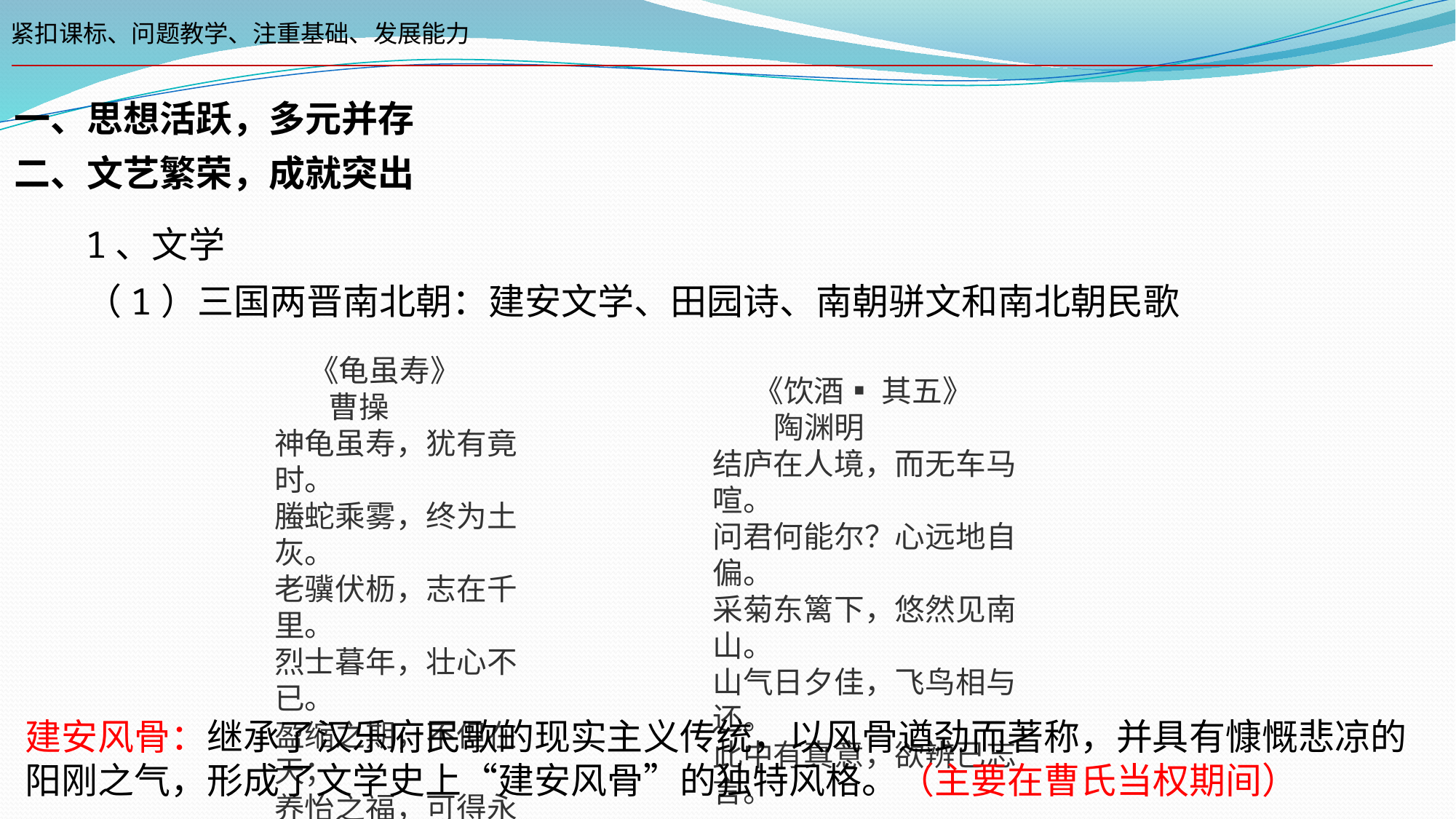

紧扣课标、问题教学、注重基础、发展能力
一、思想活跃，多元并存
二、文艺繁荣，成就突出
1、文学
（1）三国两晋南北朝：建安文学、田园诗、南朝骈文和南北朝民歌
    《龟虽寿》
       曹操
神龟虽寿，犹有竟时。
螣蛇乘雾，终为土灰。
老骥伏枥，志在千里。
烈士暮年，壮心不已。
盈缩之期，不但在天；
养怡之福，可得永年。
幸甚至哉，歌以咏志。
     《饮酒▪ 其五》
        陶渊明
结庐在人境，而无车马喧。
问君何能尔？心远地自偏。
采菊东篱下，悠然见南山。
山气日夕佳，飞鸟相与还。
此中有真意，欲辨已忘言。

建安风骨：继承了汉乐府民歌的现实主义传统，以风骨遒劲而著称，并具有慷慨悲凉的阳刚之气，形成了文学史上“建安风骨”的独特风格。（主要在曹氏当权期间）